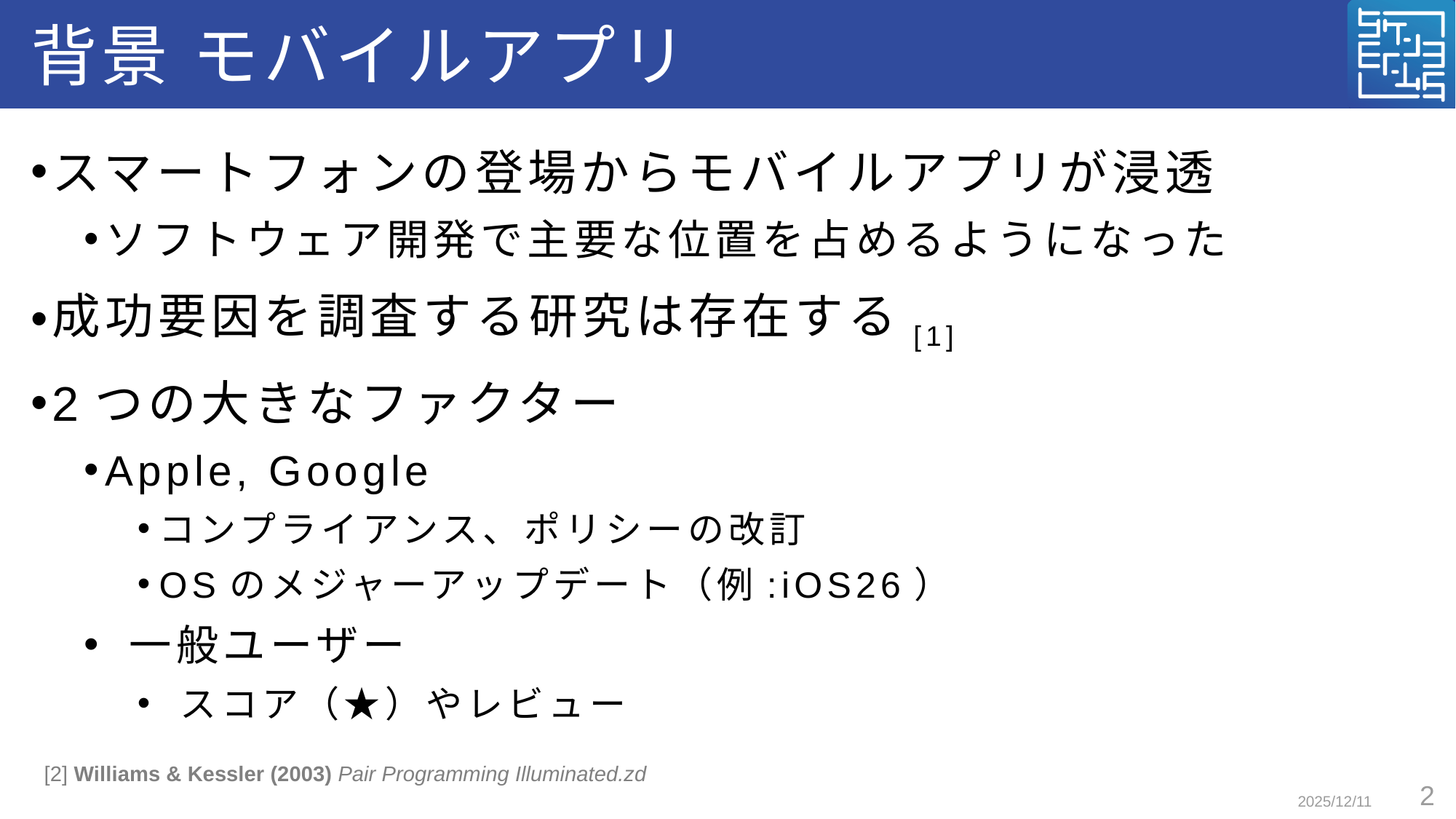

# 背景 モバイルアプリ
スマートフォンの登場からモバイルアプリが浸透
ソフトウェア開発で主要な位置を占めるようになった
成功要因を調査する研究は存在する[1]
2つの大きなファクター
Apple, Google
コンプライアンス、ポリシーの改訂
OSのメジャーアップデート（例:iOS26）
 一般ユーザー
 スコア（★）やレビュー

[2] Williams & Kessler (2003) Pair Programming Illuminated.zd
2
2025/12/11